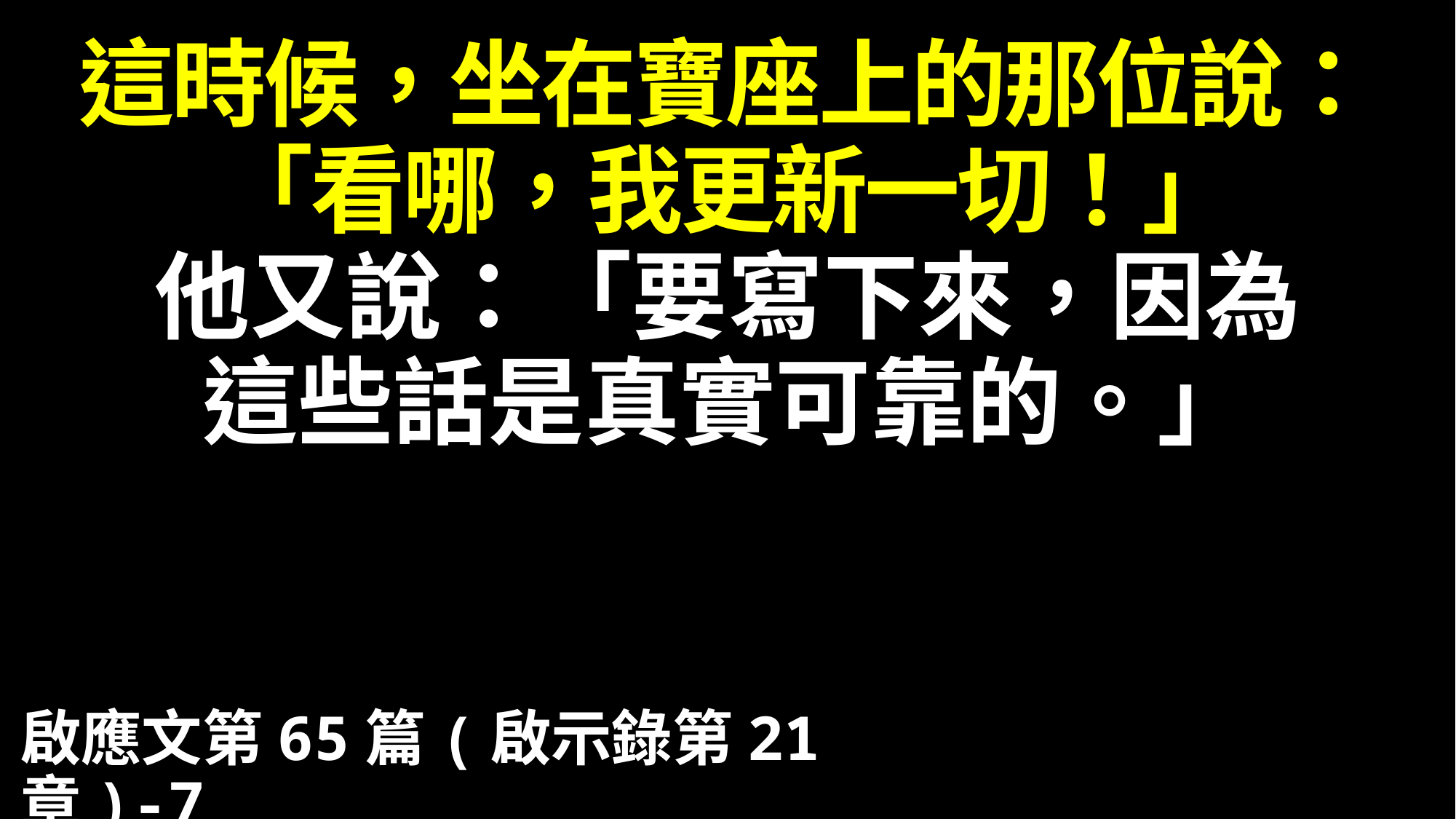

這時候，坐在寶座上的那位說：
「看哪，我更新一切！」
他又說：「要寫下來，因為
這些話是真實可靠的。」
啟應文第65篇(啟示錄第21章)-7